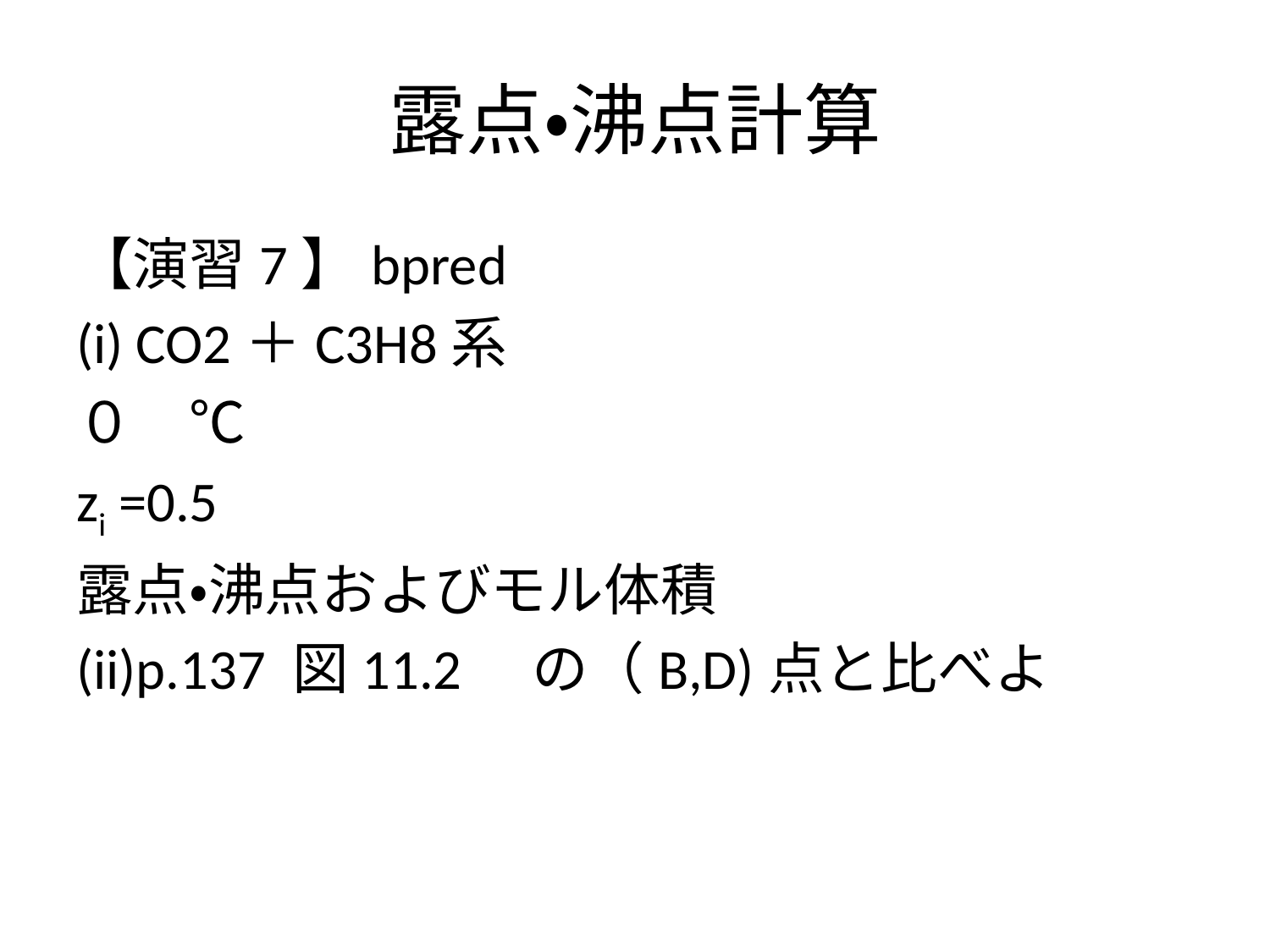

# 露点・沸点計算
【演習7】bpred
(i) CO2＋C3H8系
０　℃
zi =0.5
露点・沸点およびモル体積
(ii)p.137 図11.2　の（B,D)点と比べよ